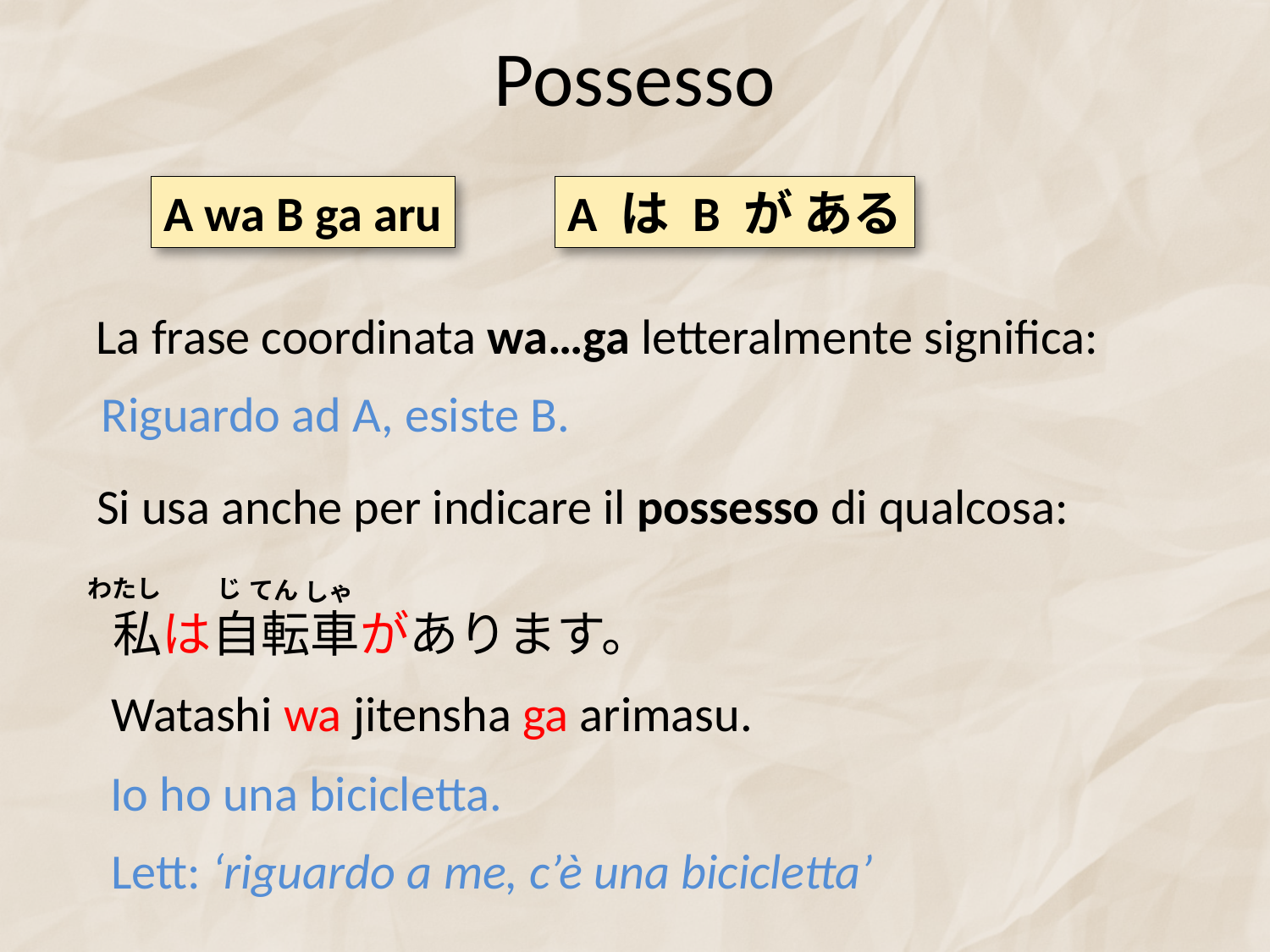

# Possesso
A wa B ga aru
A は B が ある
La frase coordinata wa…ga letteralmente significa:
Riguardo ad A, esiste B.
Si usa anche per indicare il possesso di qualcosa:
わたし
じ
てん
しゃ
私は自転車があります。
Watashi wa jitensha ga arimasu.
Io ho una bicicletta.
Lett: ‘riguardo a me, c’è una bicicletta’